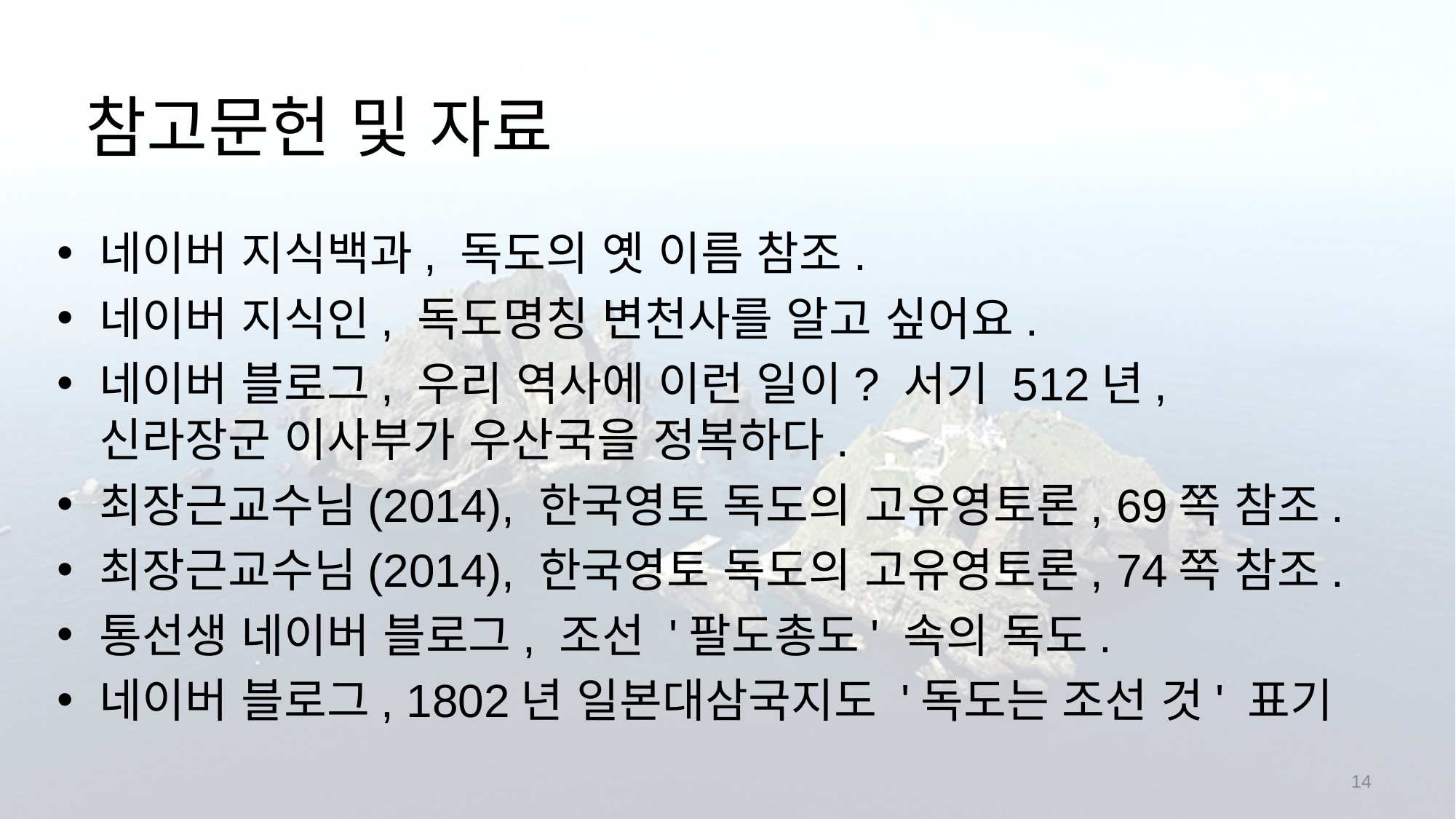

# 참고문헌 및 자료
네이버 지식백과, 독도의 옛 이름 참조.
네이버 지식인, 독도명칭 변천사를 알고 싶어요.
네이버 블로그, 우리 역사에 이런 일이? 서기 512년, 신라장군 이사부가 우산국을 정복하다.
최장근교수님(2014), 한국영토 독도의 고유영토론, 69쪽 참조.
최장근교수님(2014), 한국영토 독도의 고유영토론, 74쪽 참조.
통선생 네이버 블로그, 조선 '팔도총도' 속의 독도.
네이버 블로그, 1802년 일본대삼국지도 '독도는 조선 것' 표기
14